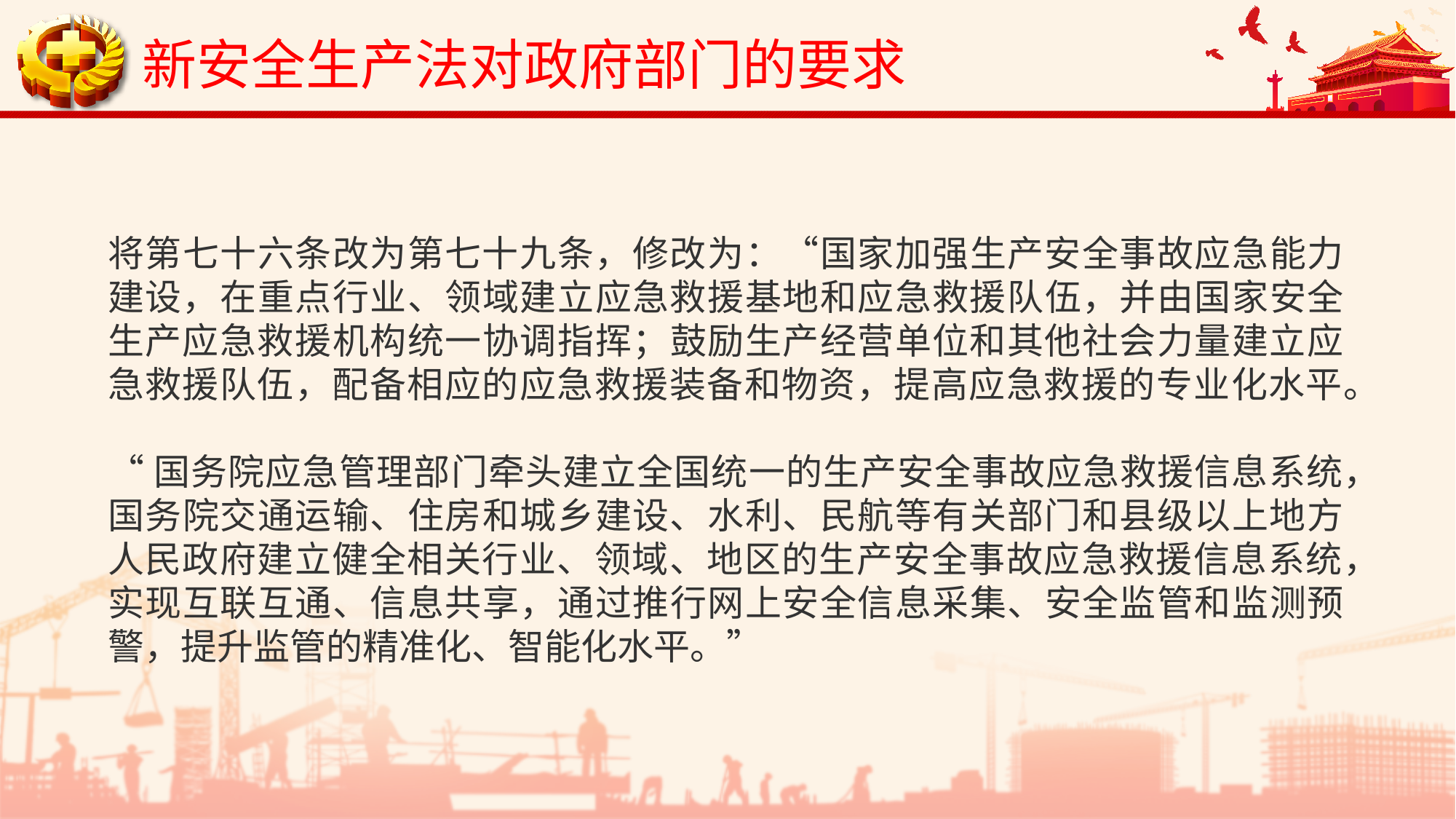

将第七十六条改为第七十九条，修改为：“国家加强生产安全事故应急能力建设，在重点行业、领域建立应急救援基地和应急救援队伍，并由国家安全生产应急救援机构统一协调指挥；鼓励生产经营单位和其他社会力量建立应急救援队伍，配备相应的应急救援装备和物资，提高应急救援的专业化水平。

“国务院应急管理部门牵头建立全国统一的生产安全事故应急救援信息系统，国务院交通运输、住房和城乡建设、水利、民航等有关部门和县级以上地方人民政府建立健全相关行业、领域、地区的生产安全事故应急救援信息系统，实现互联互通、信息共享，通过推行网上安全信息采集、安全监管和监测预警，提升监管的精准化、智能化水平。”